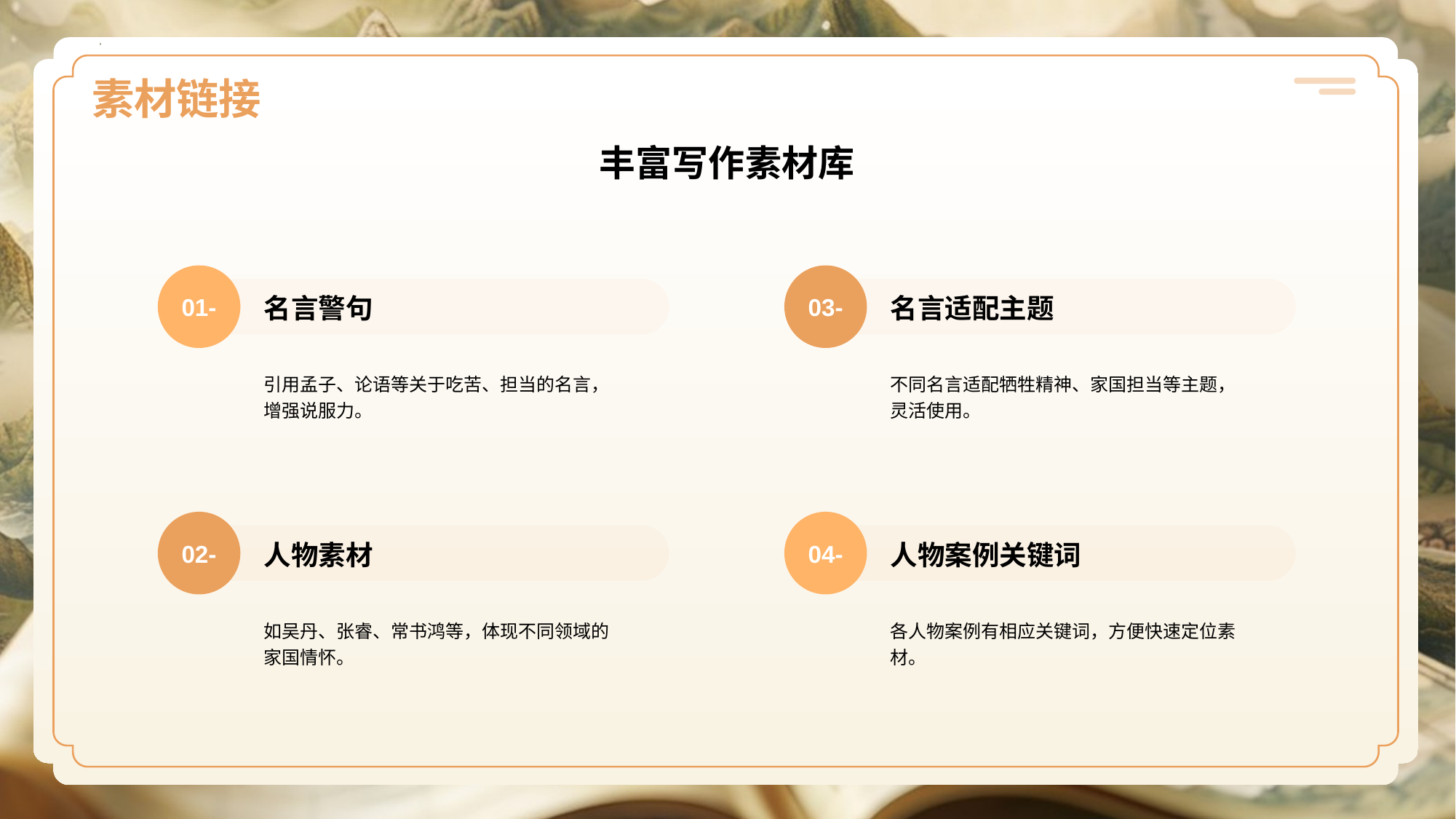

# 素材链接
丰富写作素材库
01-
名言警句

引用孟子、论语等关于吃苦、担当的名言，增强说服力。
03-
名言适配主题

不同名言适配牺牲精神、家国担当等主题，灵活使用。
02-
人物素材

如吴丹、张睿、常书鸿等，体现不同领域的家国情怀。
04-
人物案例关键词

各人物案例有相应关键词，方便快速定位素材。